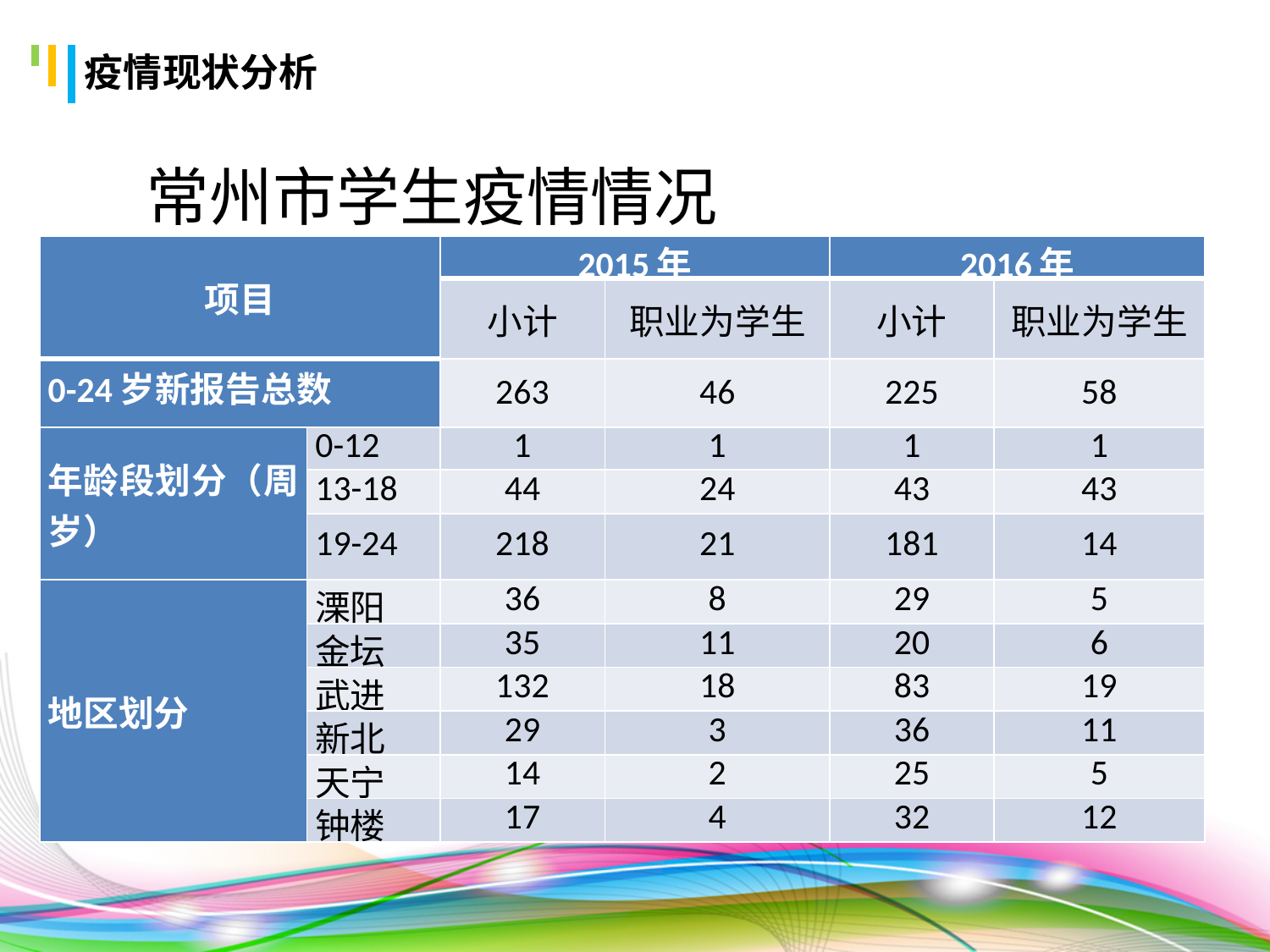

# 疫情现状分析
常州市学生疫情情况
| 项目 |  | 2015年 |  | 2016年 |  |
| --- | --- | --- | --- | --- | --- |
|  |  | 小计 | 职业为学生 | 小计 | 职业为学生 |
| 0-24岁新报告总数 |  | 263 | 46 | 225 | 58 |
| 年龄段划分（周岁） | 0-12 | 1 | 1 | 1 | 1 |
|  | 13-18 | 44 | 24 | 43 | 43 |
|  | 19-24 | 218 | 21 | 181 | 14 |
| 地区划分 | 溧阳 | 36 | 8 | 29 | 5 |
|  | 金坛 | 35 | 11 | 20 | 6 |
|  | 武进 | 132 | 18 | 83 | 19 |
|  | 新北 | 29 | 3 | 36 | 11 |
|  | 天宁 | 14 | 2 | 25 | 5 |
|  | 钟楼 | 17 | 4 | 32 | 12 |